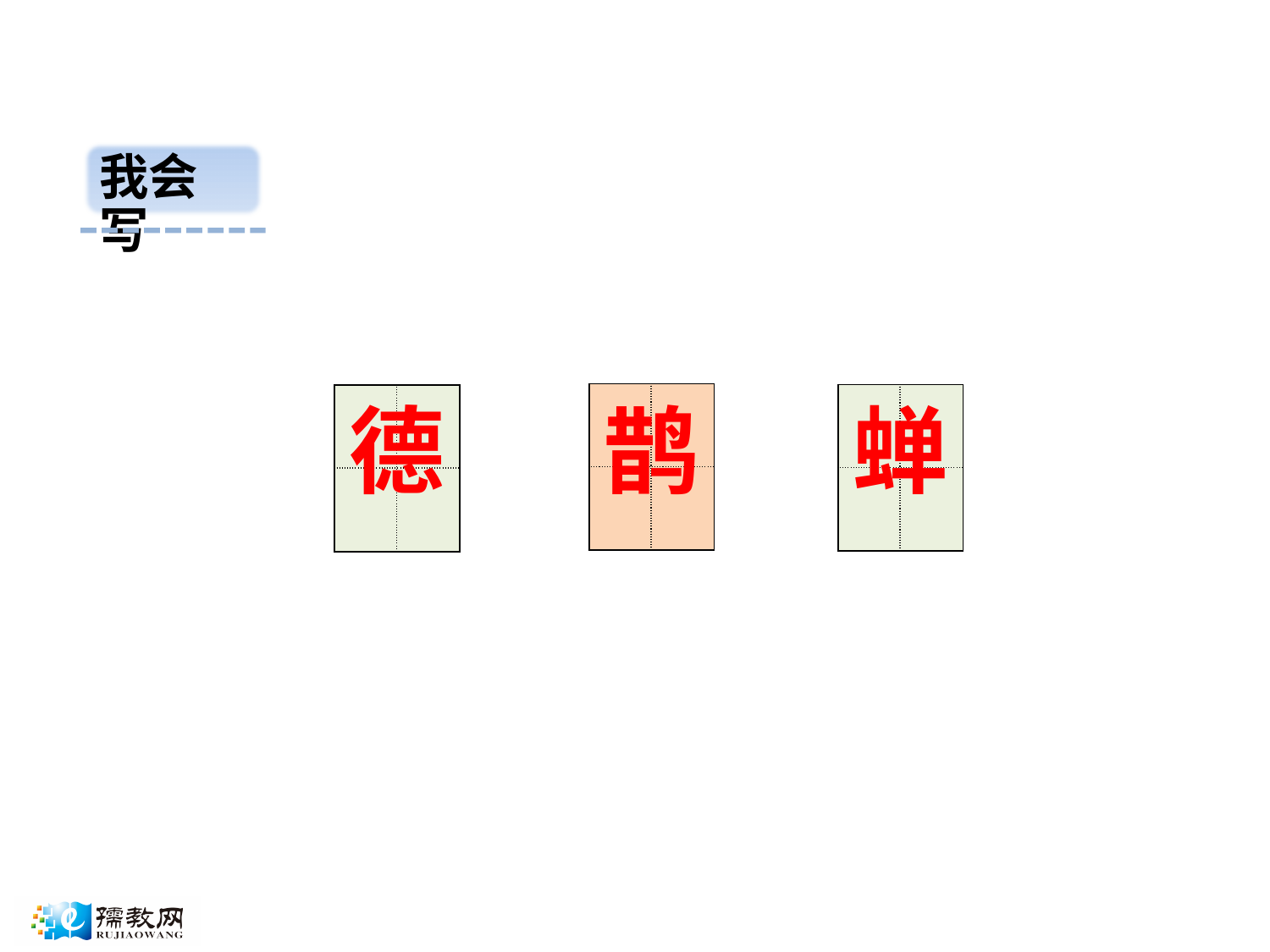

我会写

|  |  |
| --- | --- |
|  |  |
蝉
|  |  |
| --- | --- |
|  |  |
德
鹊
|  |  |
| --- | --- |
|  |  |